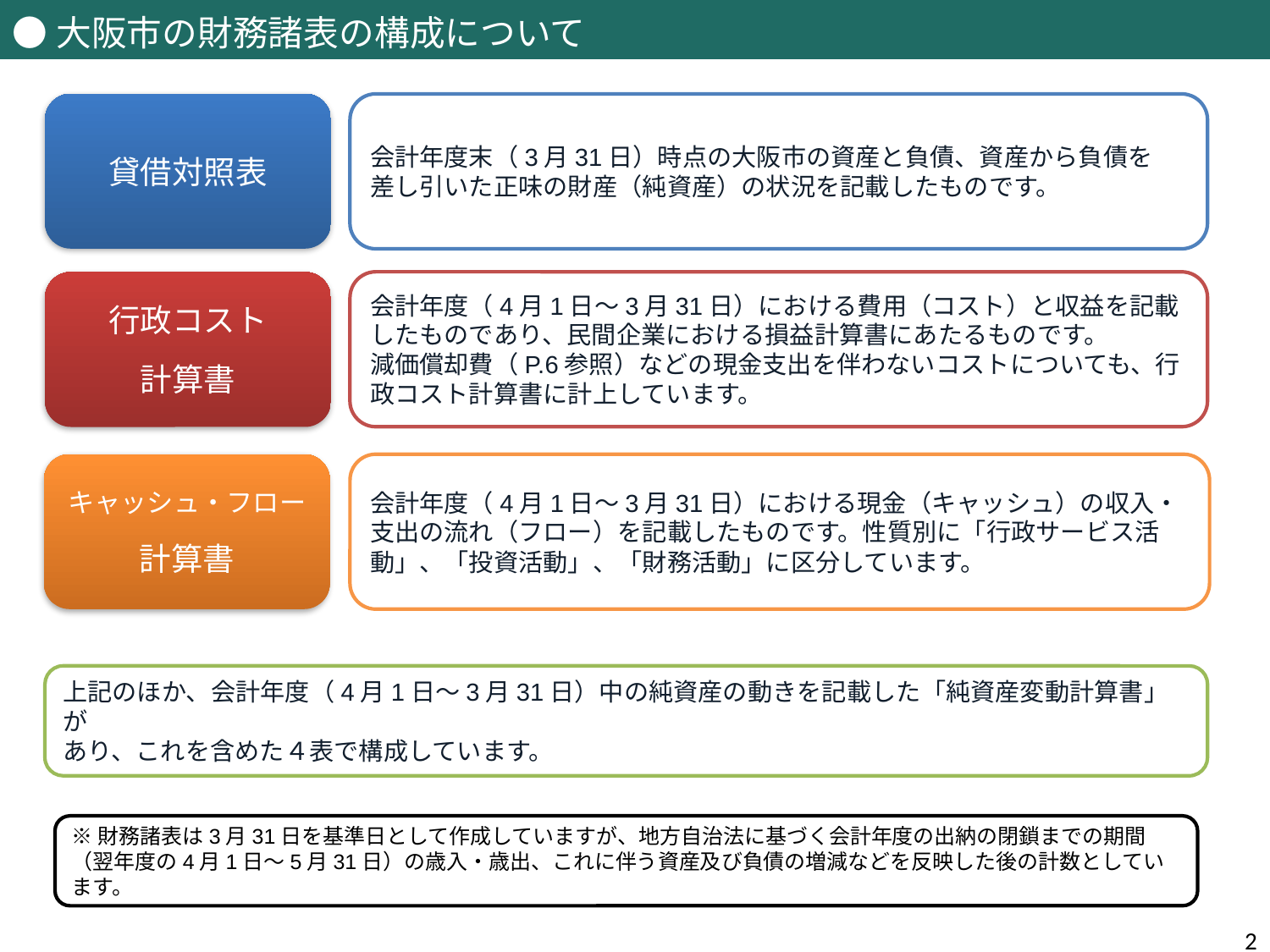

|  |
| --- |
●大阪市の財務諸表の構成について
貸借対照表
会計年度末（3月31日）時点の大阪市の資産と負債、資産から負債を
差し引いた正味の財産（純資産）の状況を記載したものです。
会計年度（4月1日～3月31日）における費用（コスト）と収益を記載
したものであり、民間企業における損益計算書にあたるものです。
減価償却費（P.6参照）などの現金支出を伴わないコストについても、行政コスト計算書に計上しています。
行政コスト
計算書
キャッシュ・フロー
計算書
会計年度（4月1日～3月31日）における現金（キャッシュ）の収入・支出の流れ（フロー）を記載したものです。性質別に「行政サービス活動」、「投資活動」、「財務活動」に区分しています。
上記のほか、会計年度（4月1日～3月31日）中の純資産の動きを記載した「純資産変動計算書」が
あり、これを含めた４表で構成しています。
※財務諸表は3月31日を基準日として作成していますが、地方自治法に基づく会計年度の出納の閉鎖までの期間
（翌年度の4月1日～5月31日）の歳入・歳出、これに伴う資産及び負債の増減などを反映した後の計数としています。
2